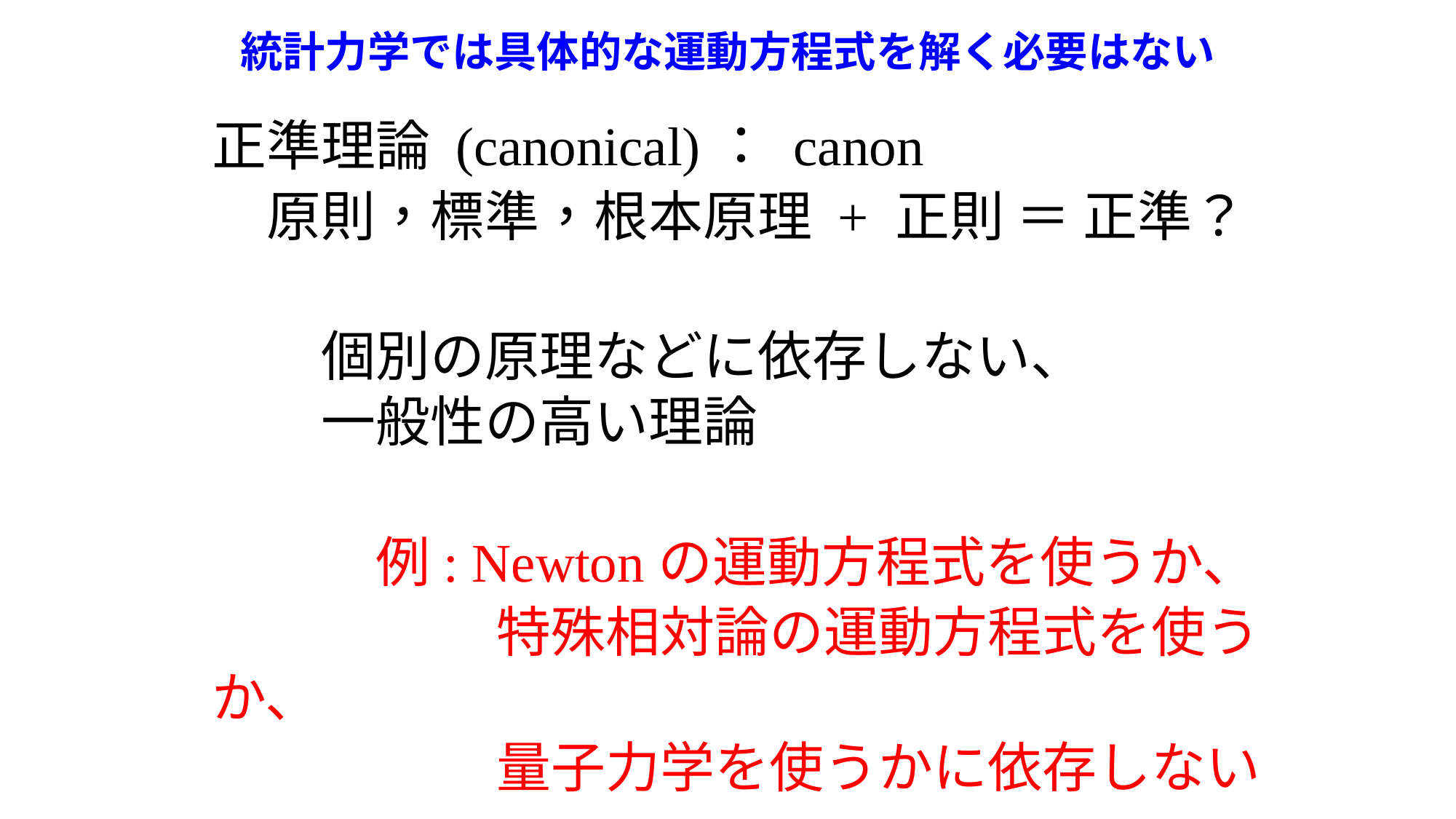

# 統計力学では具体的な運動方程式を解く必要はない
正準理論 (canonical)： canon
　原則，標準，根本原理 + 正則 ＝ 正準？

　　個別の原理などに依存しない、
　　一般性の高い理論

　　　例: Newtonの運動方程式を使うか、
　　　　　 特殊相対論の運動方程式を使うか、
　　　　　 量子力学を使うかに依存しない